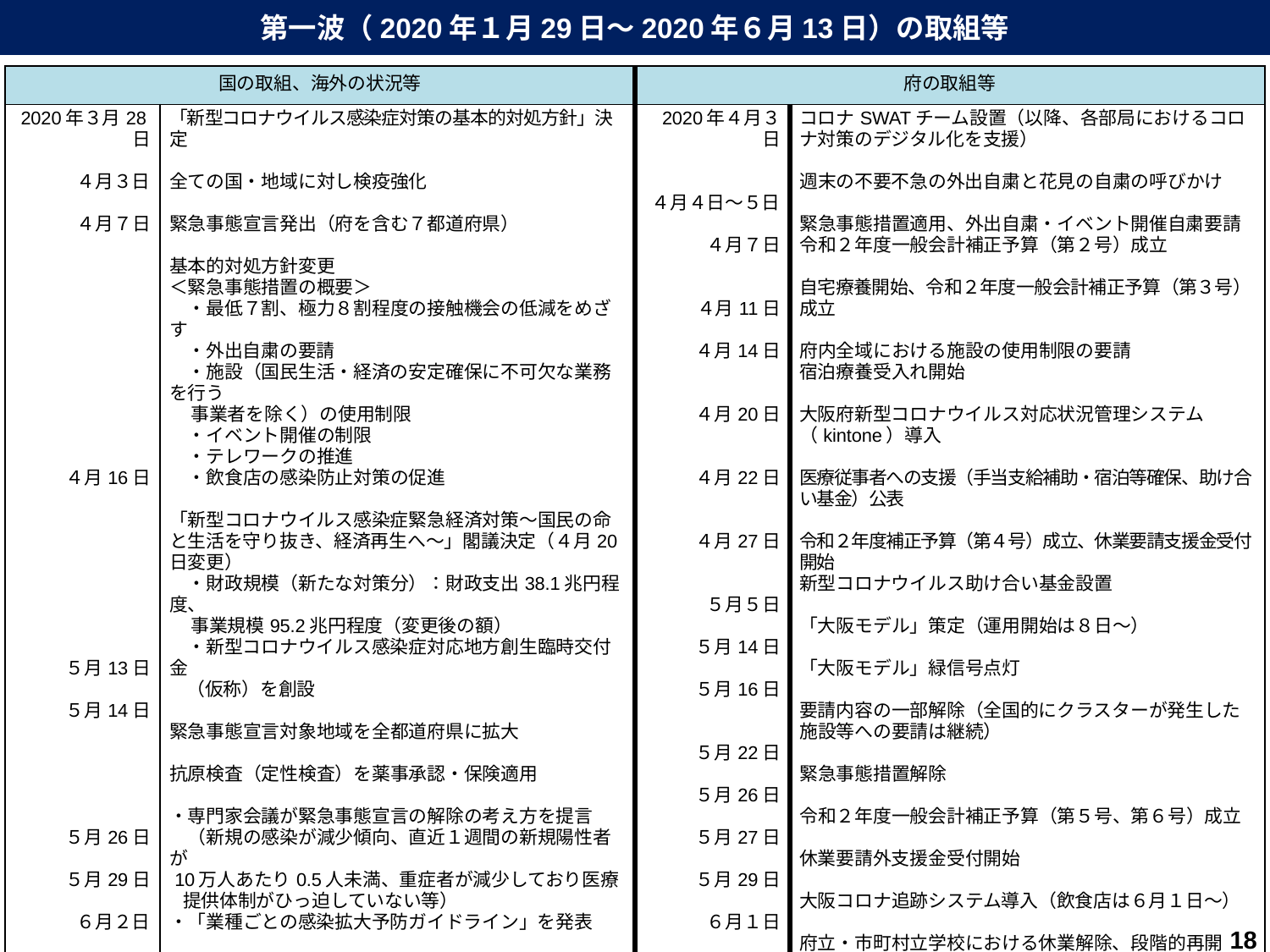

第一波（2020年１月29日～2020年６月13日）の取組等
| 国の取組、海外の状況等 |  | 府の取組等 |  |
| --- | --- | --- | --- |
| 2020年３月28日 ４月３日 ４月７日 ４月16日 ５月13日 ５月14日 ５月26日 ５月29日 ６月２日 | 「新型コロナウイルス感染症対策の基本的対処方針」決定 全ての国・地域に対し検疫強化 緊急事態宣言発出（府を含む７都道府県） 基本的対処方針変更 ＜緊急事態措置の概要＞ 　・最低７割、極力８割程度の接触機会の低減をめざす 　・外出自粛の要請 　・施設（国民生活・経済の安定確保に不可欠な業務を行う 事業者を除く）の使用制限 　・イベント開催の制限 　・テレワークの推進 　・飲食店の感染防止対策の促進 「新型コロナウイルス感染症緊急経済対策～国民の命と生活を守り抜き、経済再生へ～」閣議決定（４月20日変更） 　・財政規模（新たな対策分）：財政支出38.1兆円程度、 事業規模95.2兆円程度（変更後の額） 　・新型コロナウイルス感染症対応地方創生臨時交付金 （仮称）を創設 緊急事態宣言対象地域を全都道府県に拡大 抗原検査（定性検査）を薬事承認・保険適用 ・専門家会議が緊急事態宣言の解除の考え方を提言 　（新規の感染が減少傾向、直近１週間の新規陽性者が 10万人あたり0.5人未満、重症者が減少しており医療 提供体制がひっ迫していない等） ・「業種ごとの感染拡大予防ガイドライン」を発表 緊急事態措置を全都道府県で解除 患者情報管理のため、HER-SYSの運用開始 唾液によるPCR検査導入 | 2020年４月３日 ４月４日～５日 ４月７日 ４月11日 ４月14日 ４月20日 ４月22日 ４月27日 ５月５日 ５月14日 ５月16日 ５月22日 ５月26日 ５月27日 ５月29日 ６月１日 | コロナSWATチーム設置（以降、各部局におけるコロナ対策のデジタル化を支援） 週末の不要不急の外出自粛と花見の自粛の呼びかけ 緊急事態措置適用、外出自粛・イベント開催自粛要請 令和２年度一般会計補正予算（第２号）成立 自宅療養開始、令和２年度一般会計補正予算（第３号）成立 府内全域における施設の使用制限の要請 宿泊療養受入れ開始 大阪府新型コロナウイルス対応状況管理システム（kintone）導入 医療従事者への支援（手当支給補助・宿泊等確保、助け合い基金）公表 令和２年度補正予算（第４号）成立、休業要請支援金受付開始 新型コロナウイルス助け合い基金設置 「大阪モデル」策定（運用開始は８日～） 「大阪モデル」緑信号点灯 要請内容の一部解除（全国的にクラスターが発生した施設等への要請は継続） 緊急事態措置解除 令和２年度一般会計補正予算（第５号、第６号）成立 休業要請外支援金受付開始 大阪コロナ追跡システム導入（飲食店は６月１日～） 府立・市町村立学校における休業解除、段階的再開 |
18